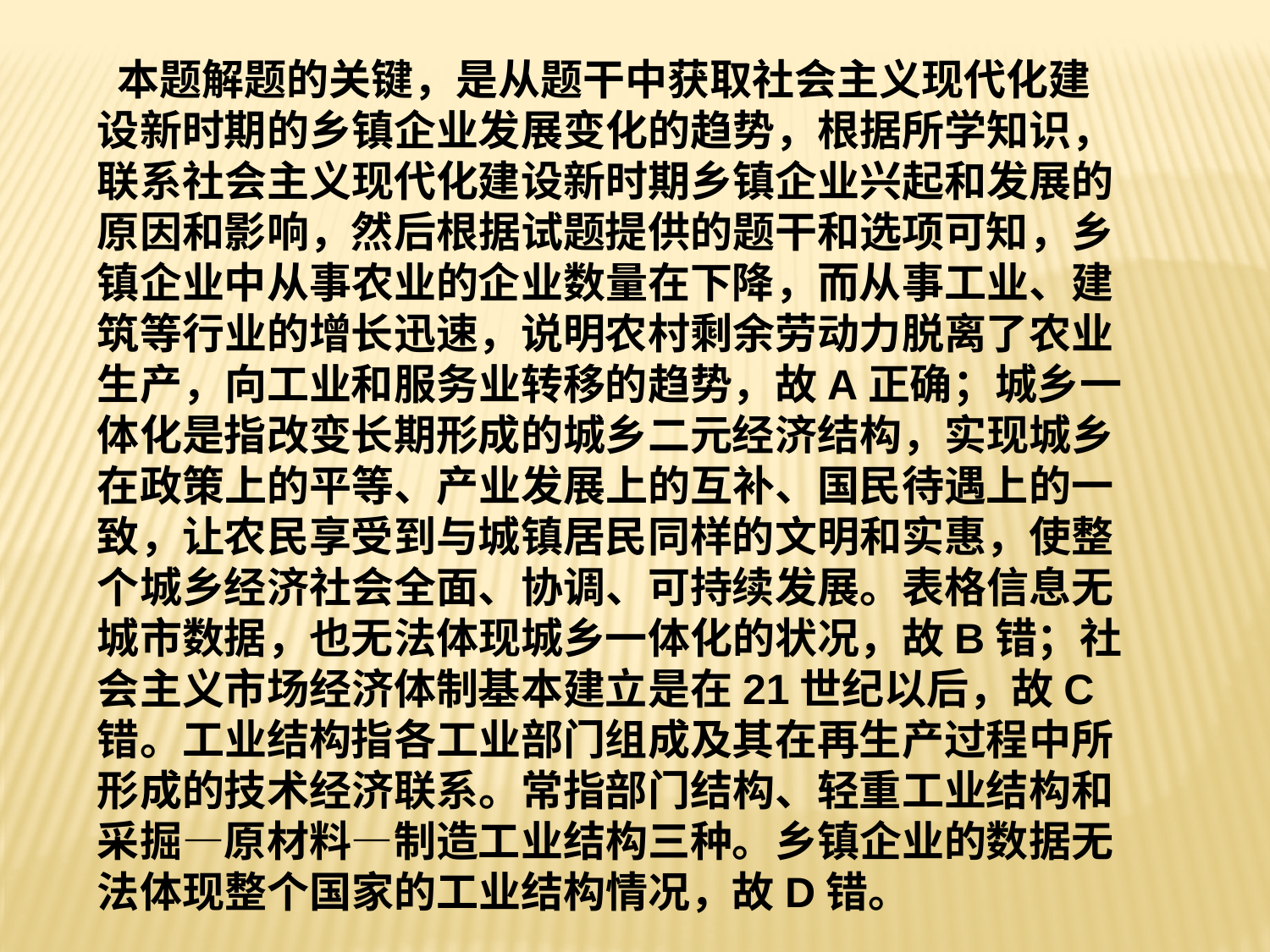

本题解题的关键，是从题干中获取社会主义现代化建设新时期的乡镇企业发展变化的趋势，根据所学知识，联系社会主义现代化建设新时期乡镇企业兴起和发展的原因和影响，然后根据试题提供的题干和选项可知，乡镇企业中从事农业的企业数量在下降，而从事工业、建筑等行业的增长迅速，说明农村剩余劳动力脱离了农业生产，向工业和服务业转移的趋势，故A正确；城乡一体化是指改变长期形成的城乡二元经济结构，实现城乡在政策上的平等、产业发展上的互补、国民待遇上的一致，让农民享受到与城镇居民同样的文明和实惠，使整个城乡经济社会全面、协调、可持续发展。表格信息无城市数据，也无法体现城乡一体化的状况，故B错；社会主义市场经济体制基本建立是在21世纪以后，故C错。工业结构指各工业部门组成及其在再生产过程中所形成的技术经济联系。常指部门结构、轻重工业结构和采掘—原材料—制造工业结构三种。乡镇企业的数据无法体现整个国家的工业结构情况，故D错。